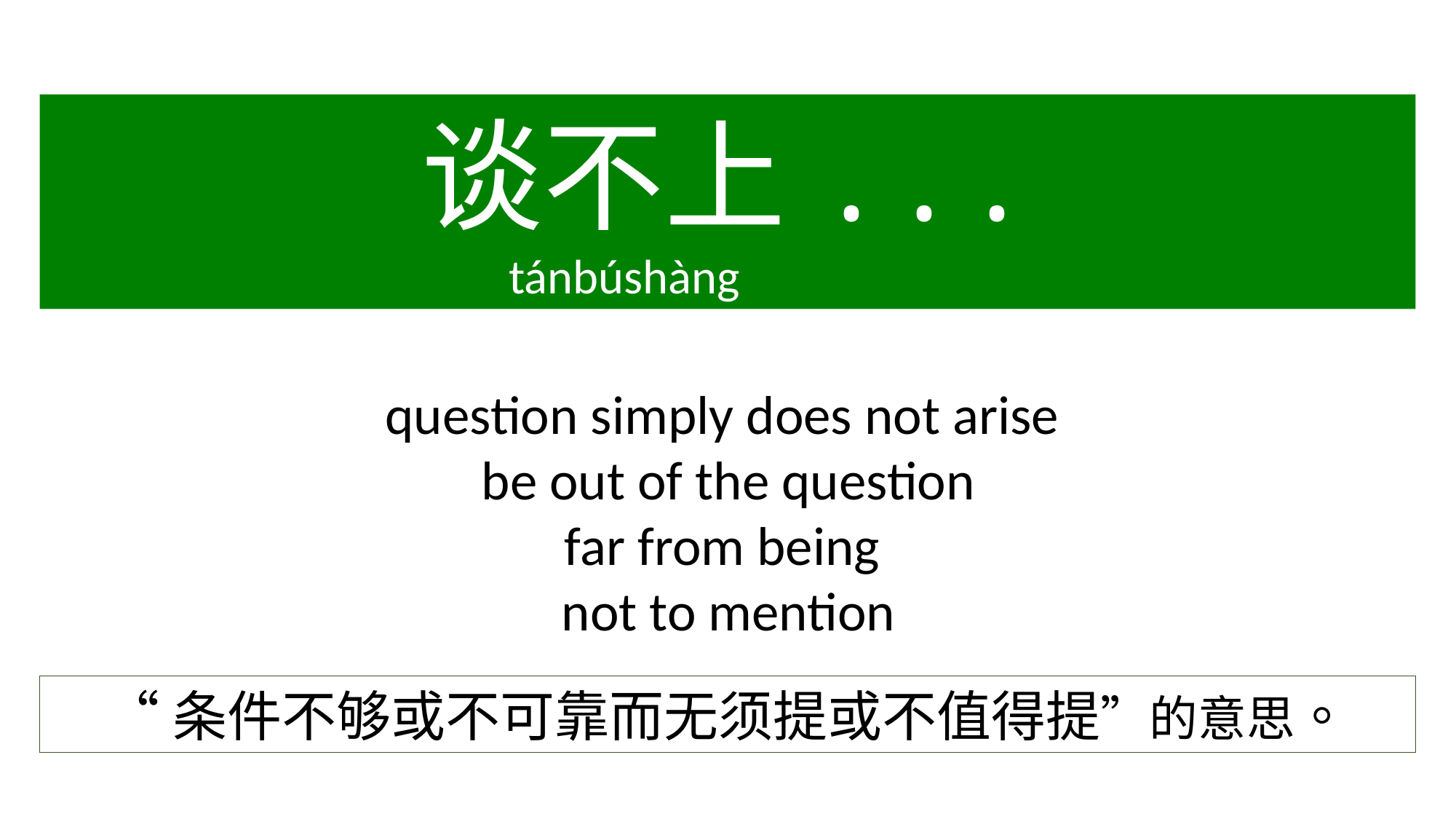

谈不上...
                                          tánbúshàng
question simply does not arise
 be out of the question
far from being
not to mention
“条件不够或不可靠而无须提或不值得提”的意思。